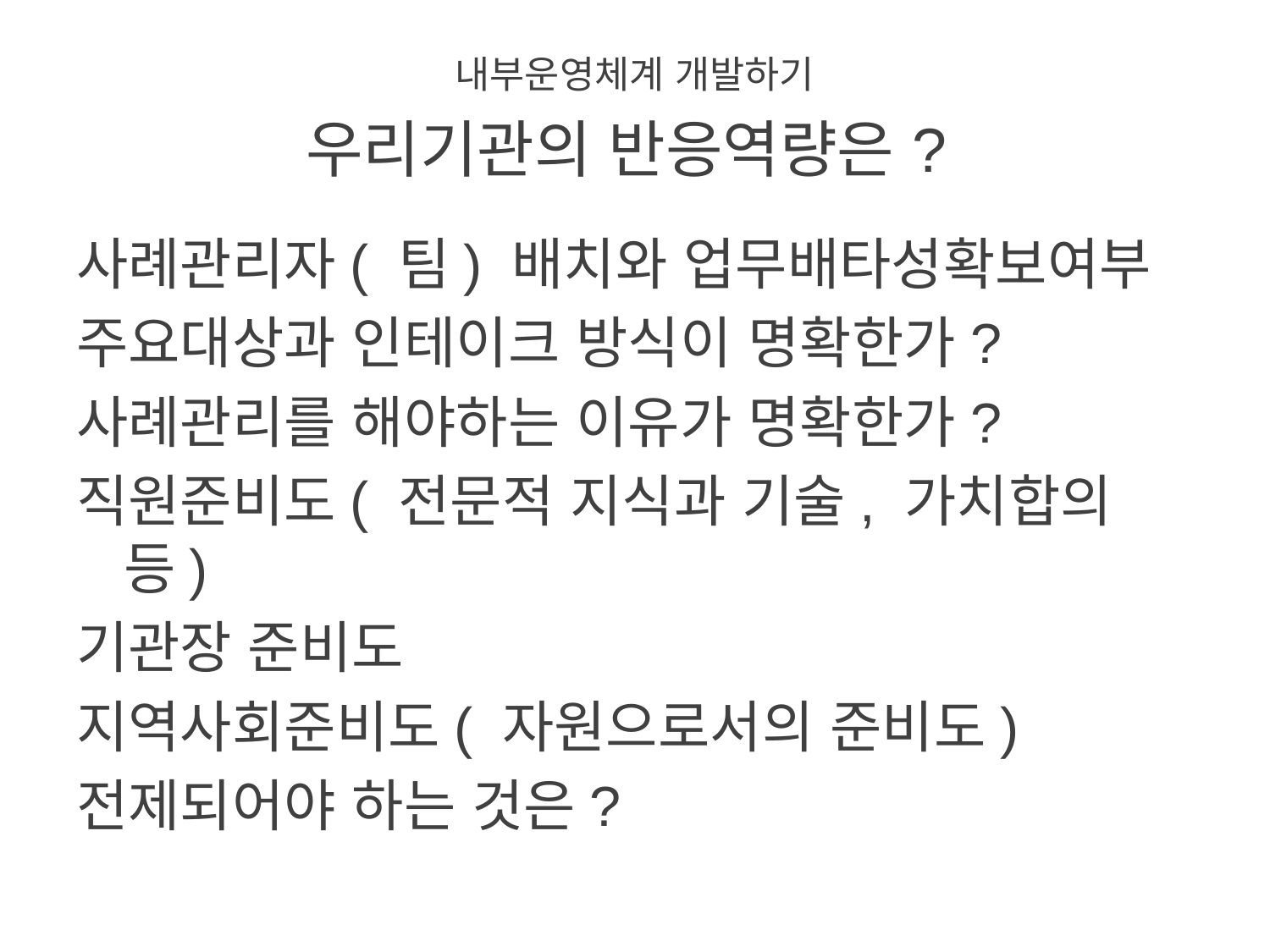

# 내부운영체계 개발하기 우리기관의 반응역량은?
사례관리자( 팀) 배치와 업무배타성확보여부
주요대상과 인테이크 방식이 명확한가?
사례관리를 해야하는 이유가 명확한가?
직원준비도( 전문적 지식과 기술, 가치합의 등)
기관장 준비도
지역사회준비도( 자원으로서의 준비도)
전제되어야 하는 것은?